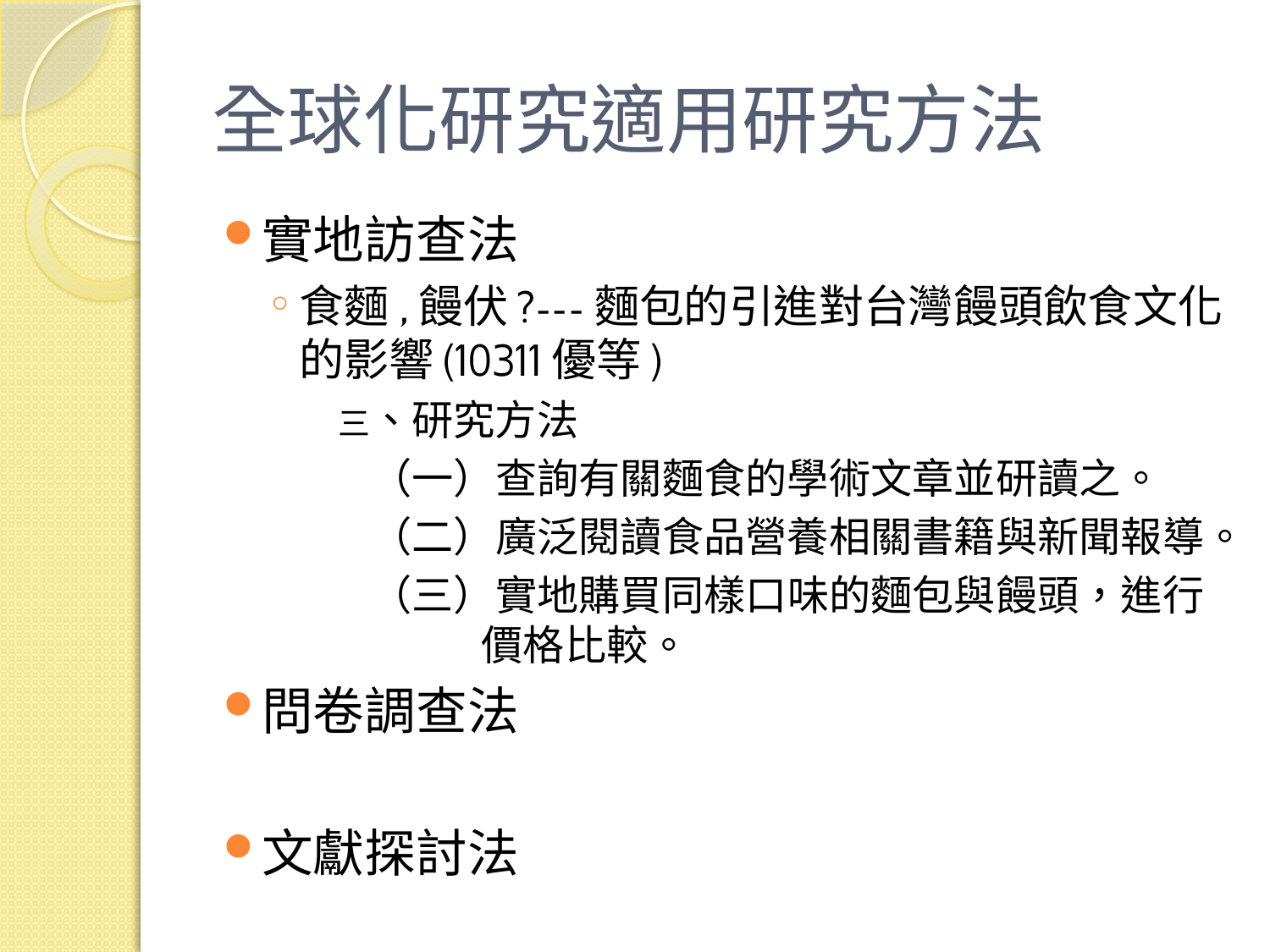

# 全球化研究適用研究方法
實地訪查法
食麵,饅伏?---麵包的引進對台灣饅頭飲食文化的影響(10311優等)
三、研究方法
（一）查詢有關麵食的學術文章並研讀之。
（二）廣泛閱讀食品營養相關書籍與新聞報導。
（三）實地購買同樣口味的麵包與饅頭，進行價格比較。
問卷調查法

文獻探討法